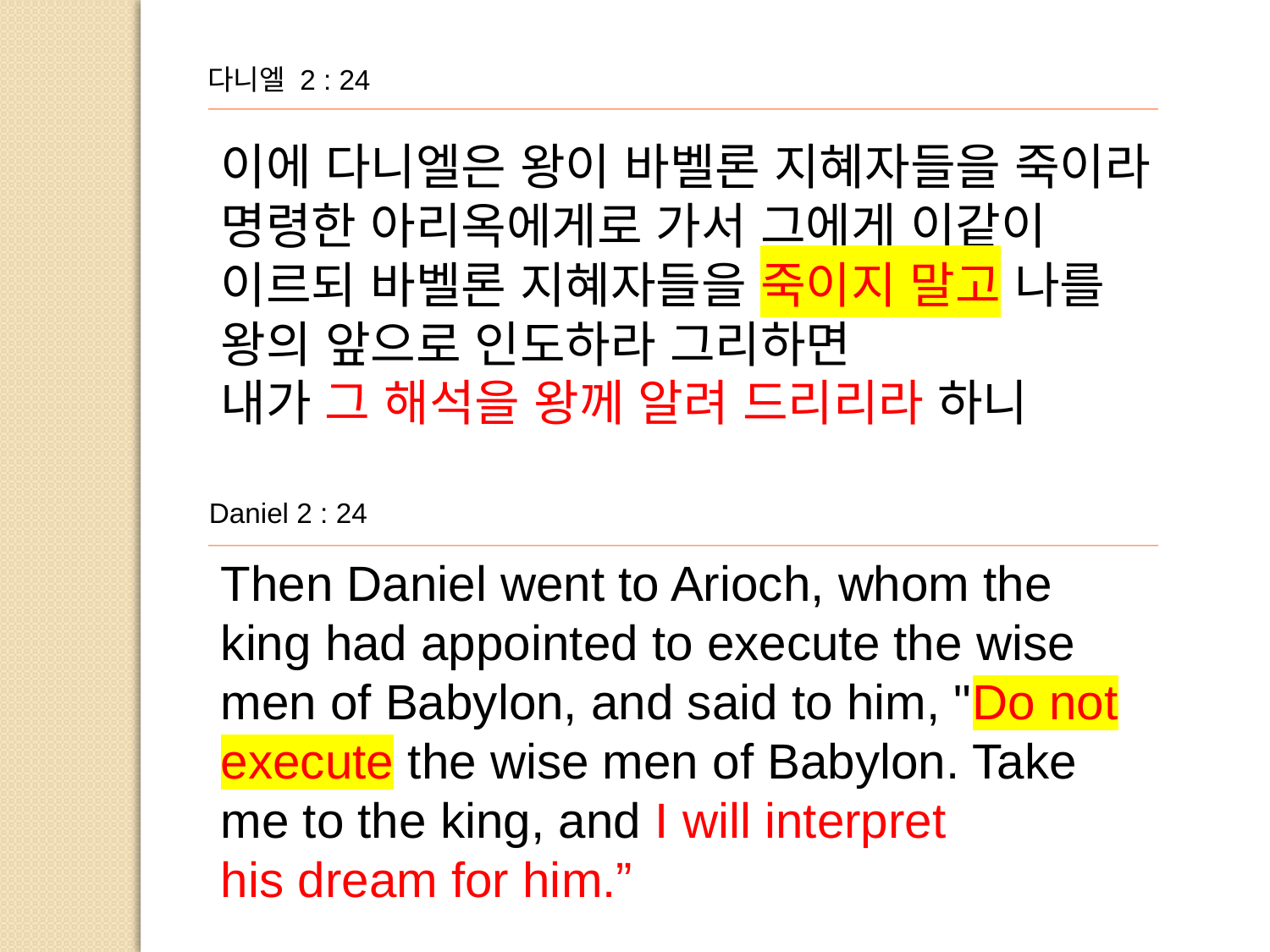

다니엘 2 : 24

이에 다니엘은 왕이 바벨론 지혜자들을 죽이라 명령한 아리옥에게로 가서 그에게 이같이 이르되 바벨론 지혜자들을 죽이지 말고 나를 왕의 앞으로 인도하라 그리하면
내가 그 해석을 왕께 알려 드리리라 하니
Daniel 2 : 24

Then Daniel went to Arioch, whom the king had appointed to execute the wise men of Babylon, and said to him, "Do not execute the wise men of Babylon. Take me to the king, and I will interpret
his dream for him.”